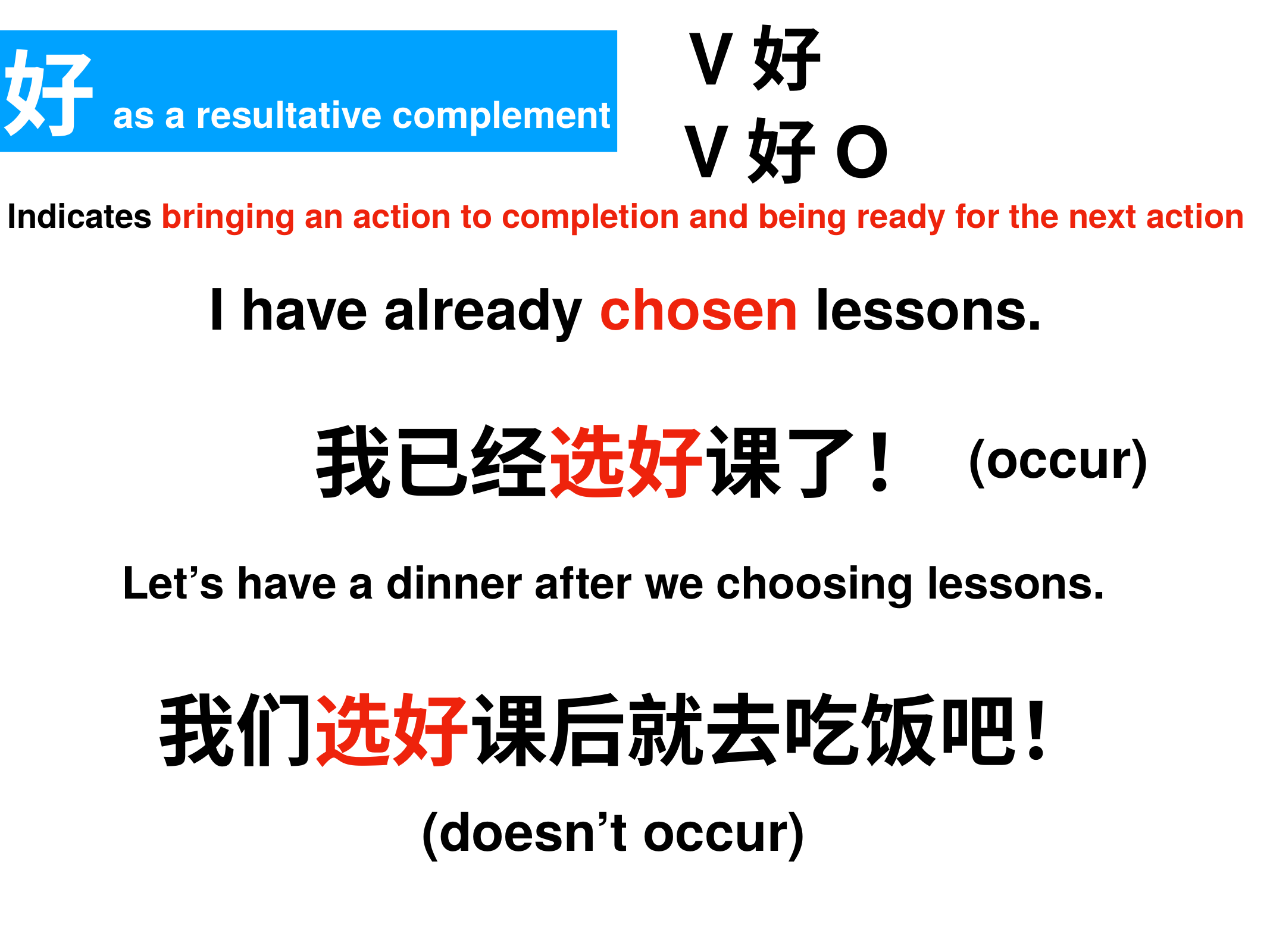

V好
好 as a resultative complement
V好O
Indicates bringing an action to completion and being ready for the next action
I have already chosen lessons.
我已经选好课了！
(occur)
Let’s have a dinner after we choosing lessons.
我们选好课后就去吃饭吧！
(doesn’t occur)